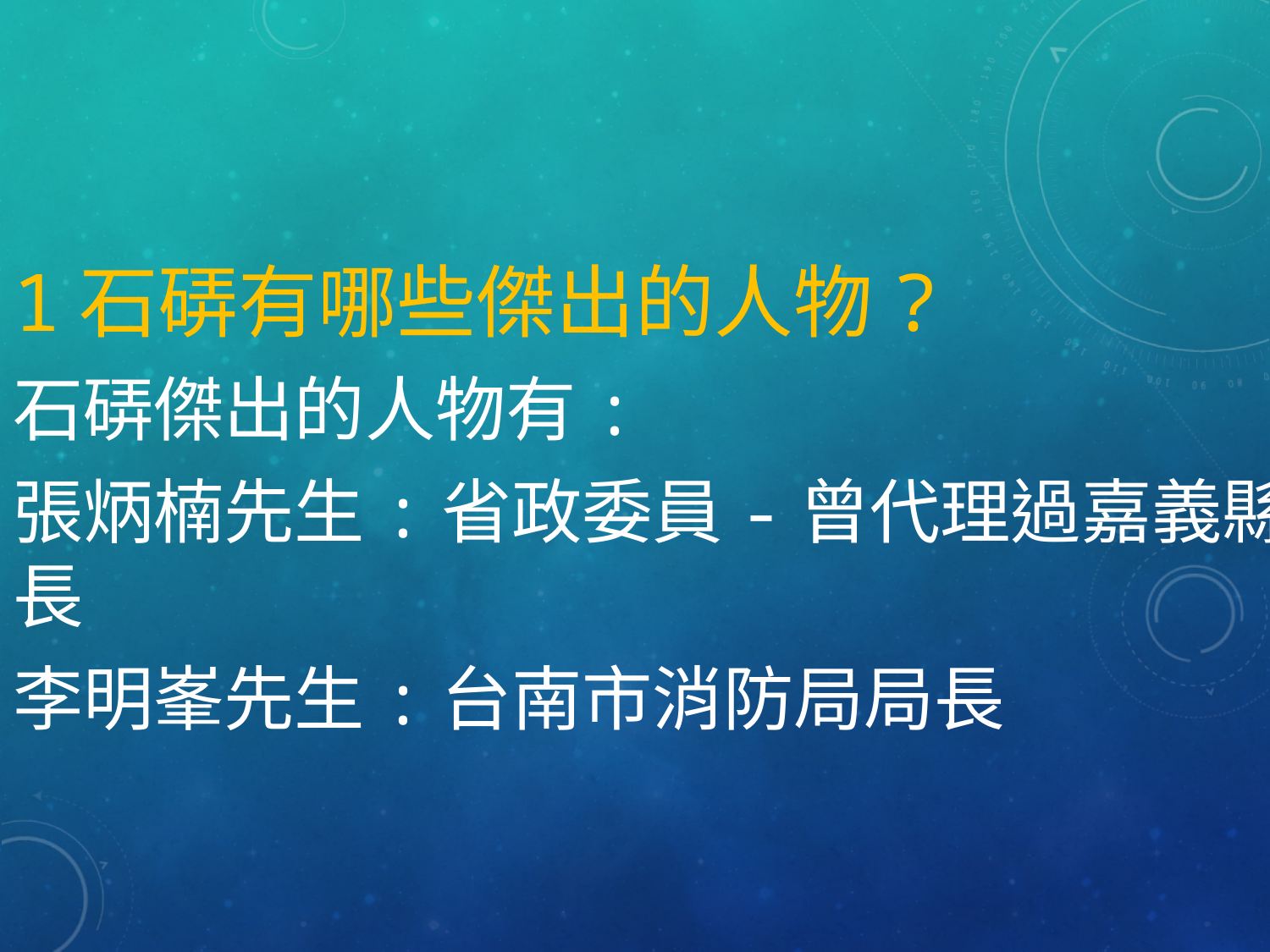

1石硦有哪些傑出的人物?
石硦傑出的人物有:
張炳楠先生:省政委員-曾代理過嘉義縣長
李明峯先生:台南市消防局局長